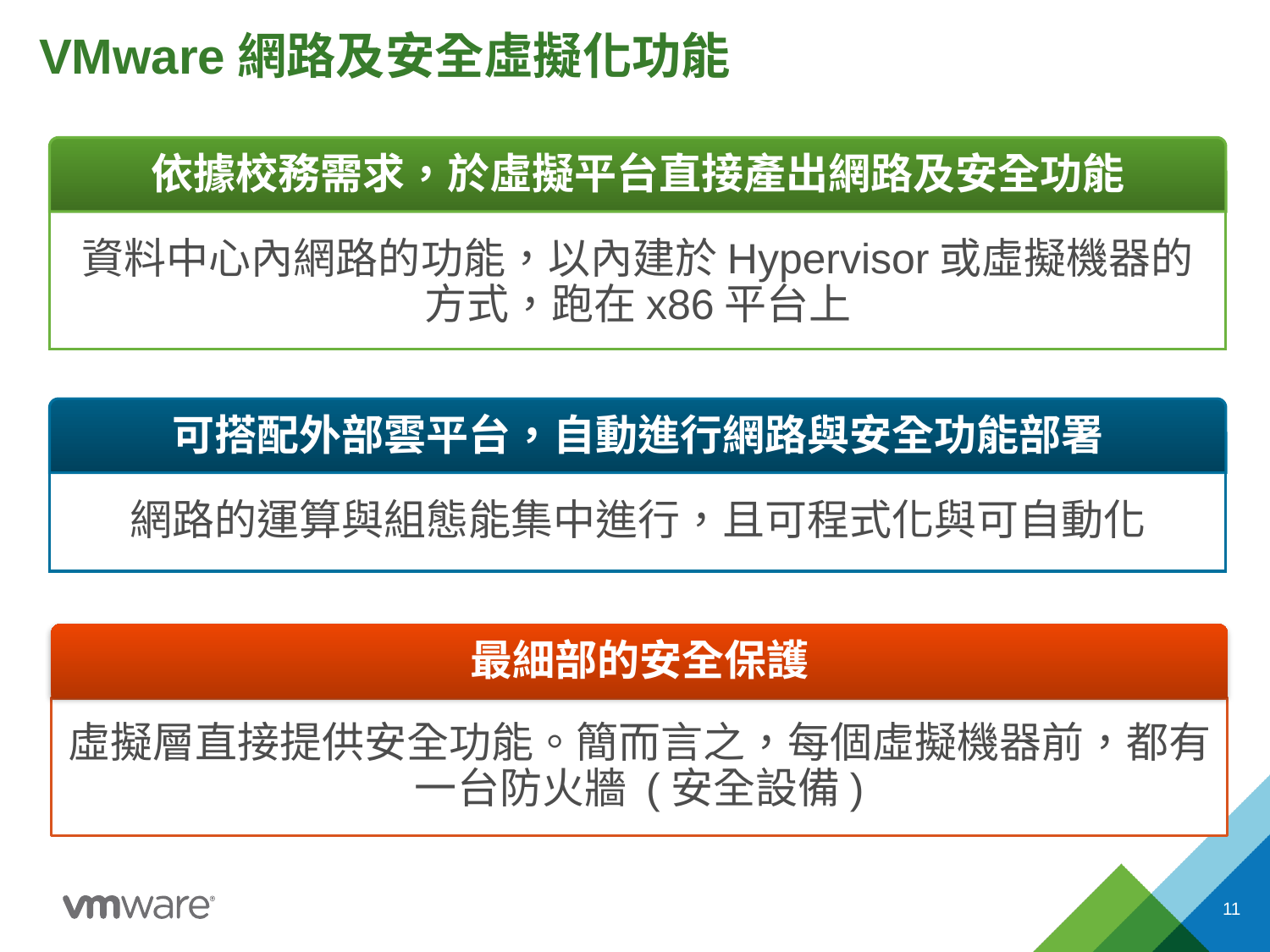

# VMware網路及安全虛擬化功能
依據校務需求，於虛擬平台直接產出網路及安全功能
資料中心內網路的功能，以內建於Hypervisor或虛擬機器的方式，跑在x86平台上
可搭配外部雲平台，自動進行網路與安全功能部署
網路的運算與組態能集中進行，且可程式化與可自動化
最細部的安全保護
虛擬層直接提供安全功能。簡而言之，每個虛擬機器前，都有一台防火牆 (安全設備)
11